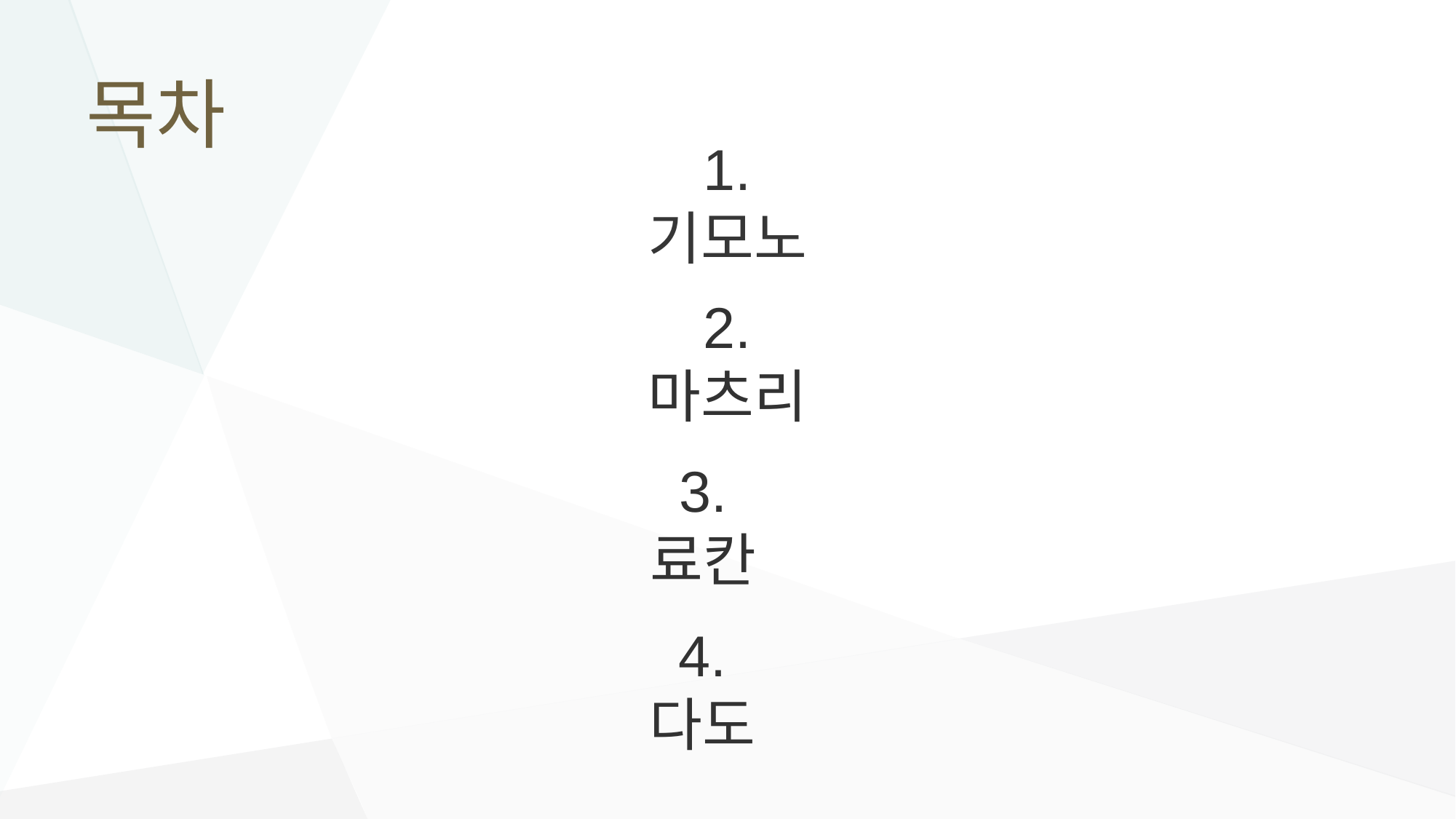

# 목차
1. 기모노

2. 마츠리
3. 료칸
4. 다도